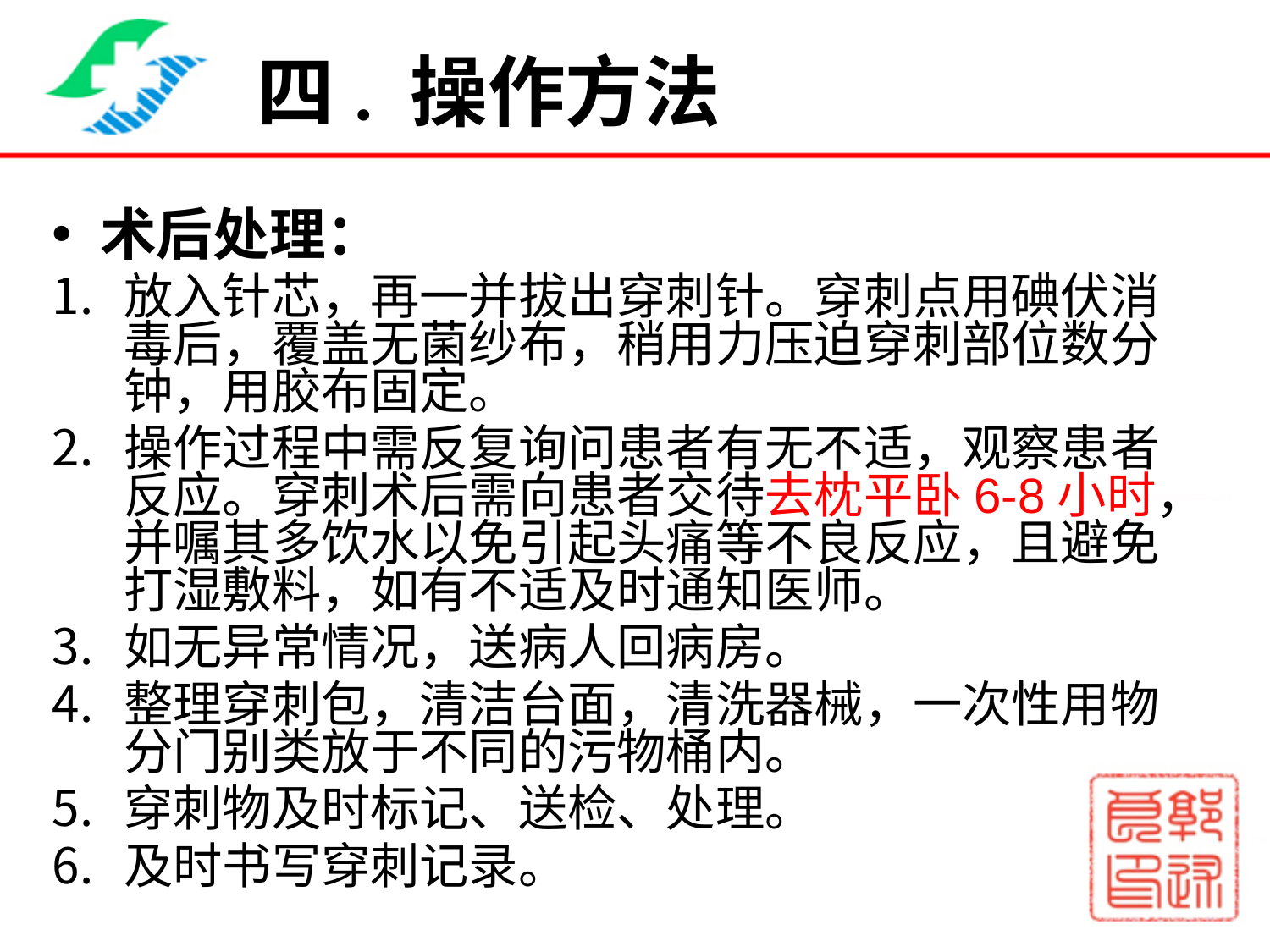

# 四. 操作方法
术后处理：
放入针芯，再一并拔出穿刺针。穿刺点用碘伏消毒后，覆盖无菌纱布，稍用力压迫穿刺部位数分钟，用胶布固定。
操作过程中需反复询问患者有无不适，观察患者反应。穿刺术后需向患者交待去枕平卧6-8小时，并嘱其多饮水以免引起头痛等不良反应，且避免打湿敷料，如有不适及时通知医师。
如无异常情况，送病人回病房。
整理穿刺包，清洁台面，清洗器械，一次性用物分门别类放于不同的污物桶内。
穿刺物及时标记、送检、处理。
及时书写穿刺记录。